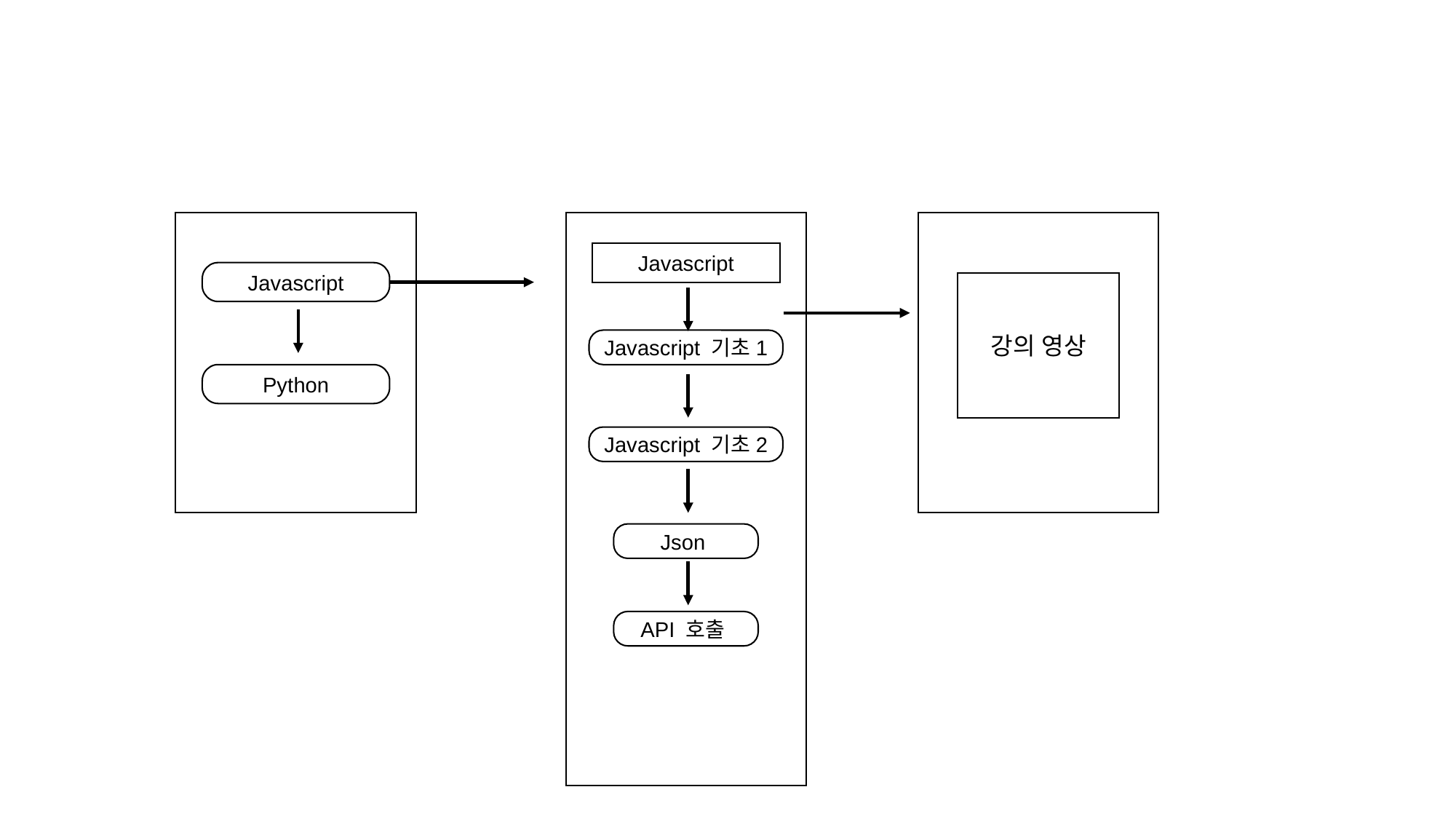

Javascript
Javascript
강의 영상
Javascript 기초1
Python
Javascript 기초2
Json
API 호출